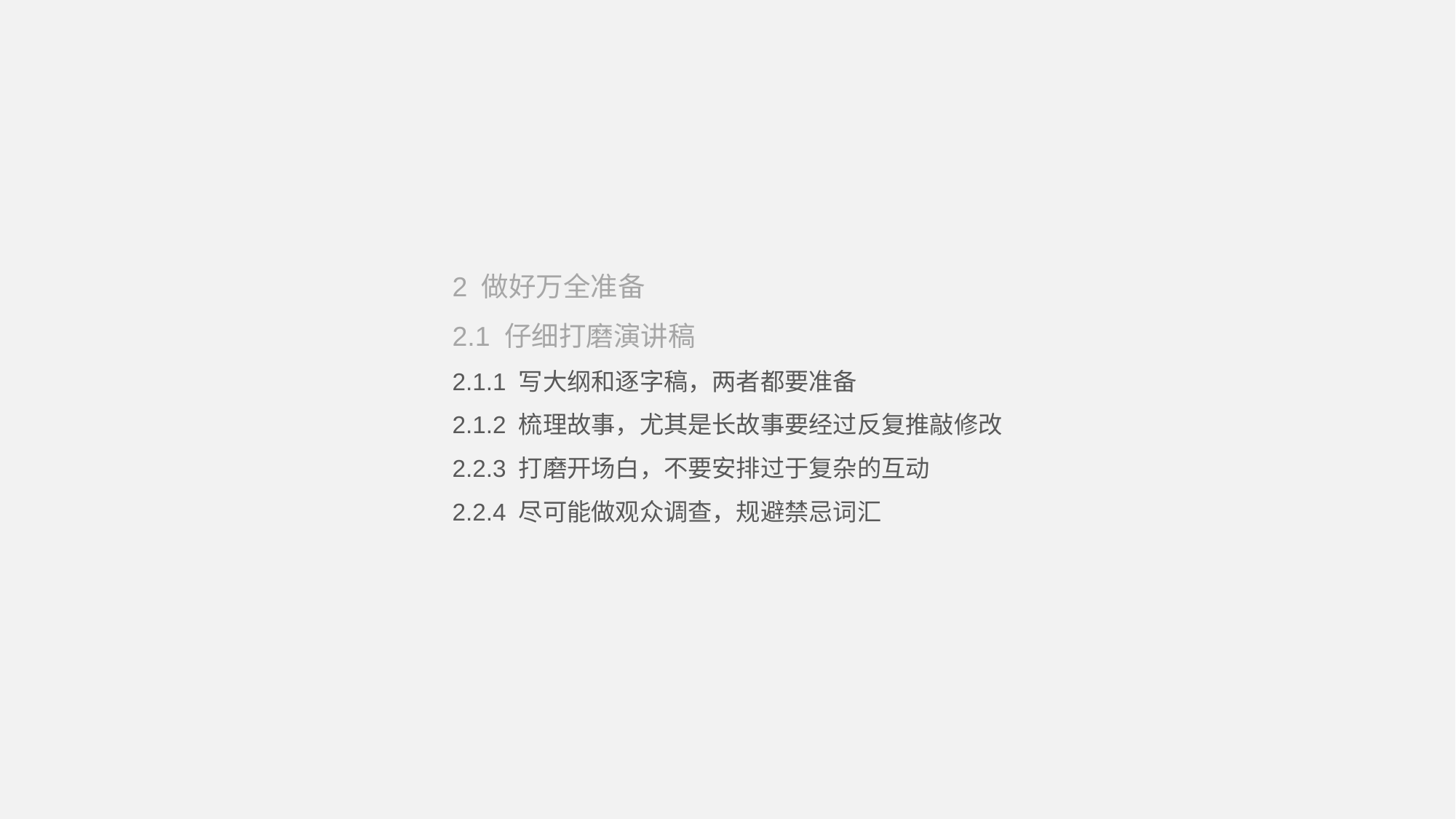

2 做好万全准备
2.1 仔细打磨演讲稿
2.1.1 写大纲和逐字稿，两者都要准备
2.1.2 梳理故事，尤其是长故事要经过反复推敲修改
2.2.3 打磨开场白，不要安排过于复杂的互动
2.2.4 尽可能做观众调查，规避禁忌词汇